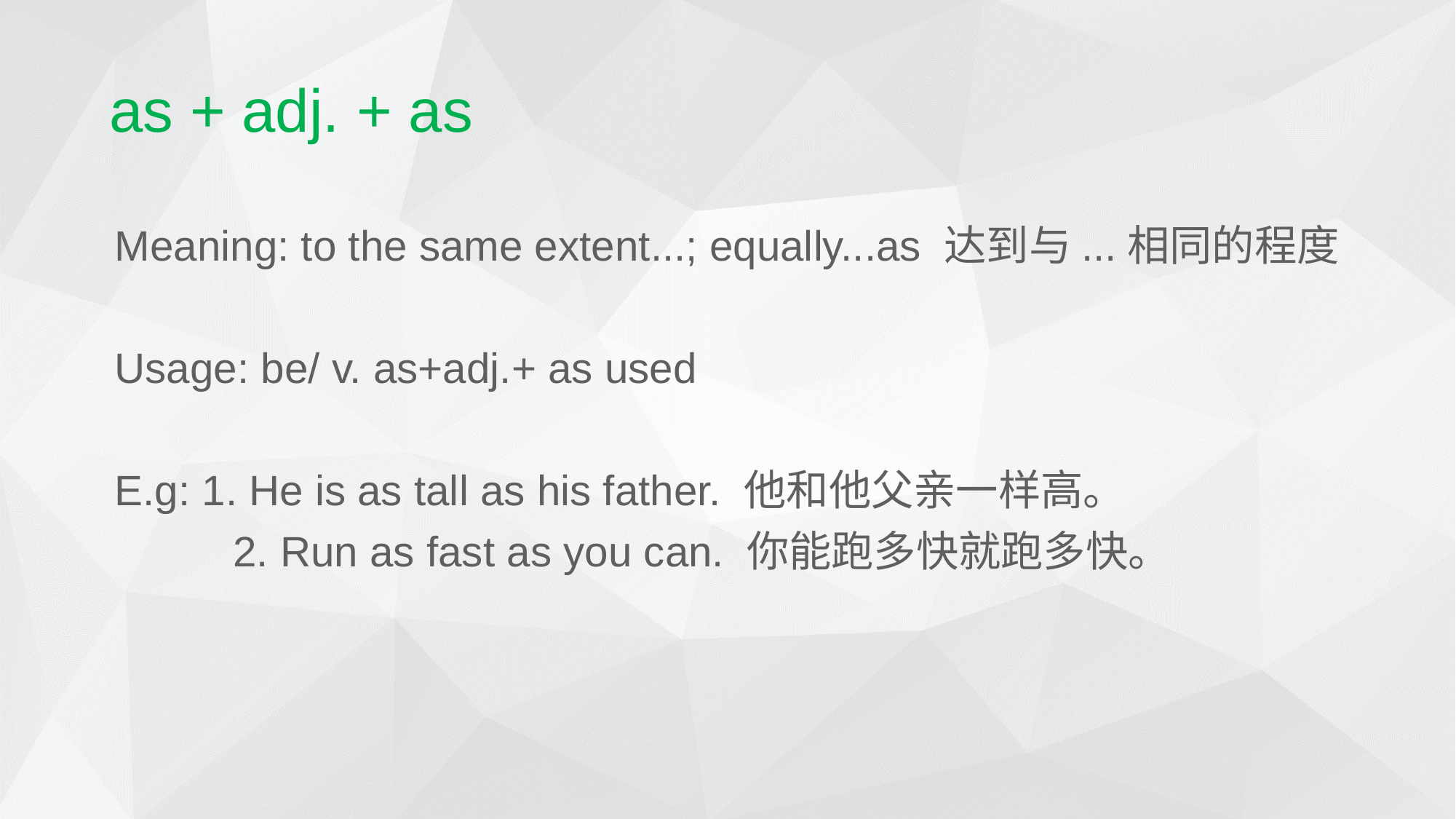

# as + adj. + as
Meaning: to the same extent...; equally...as 达到与...相同的程度

Usage: be/ v. as+adj.+ as used

E.g: 1. He is as tall as his father. 他和他父亲一样高。
          2. Run as fast as you can. 你能跑多快就跑多快。